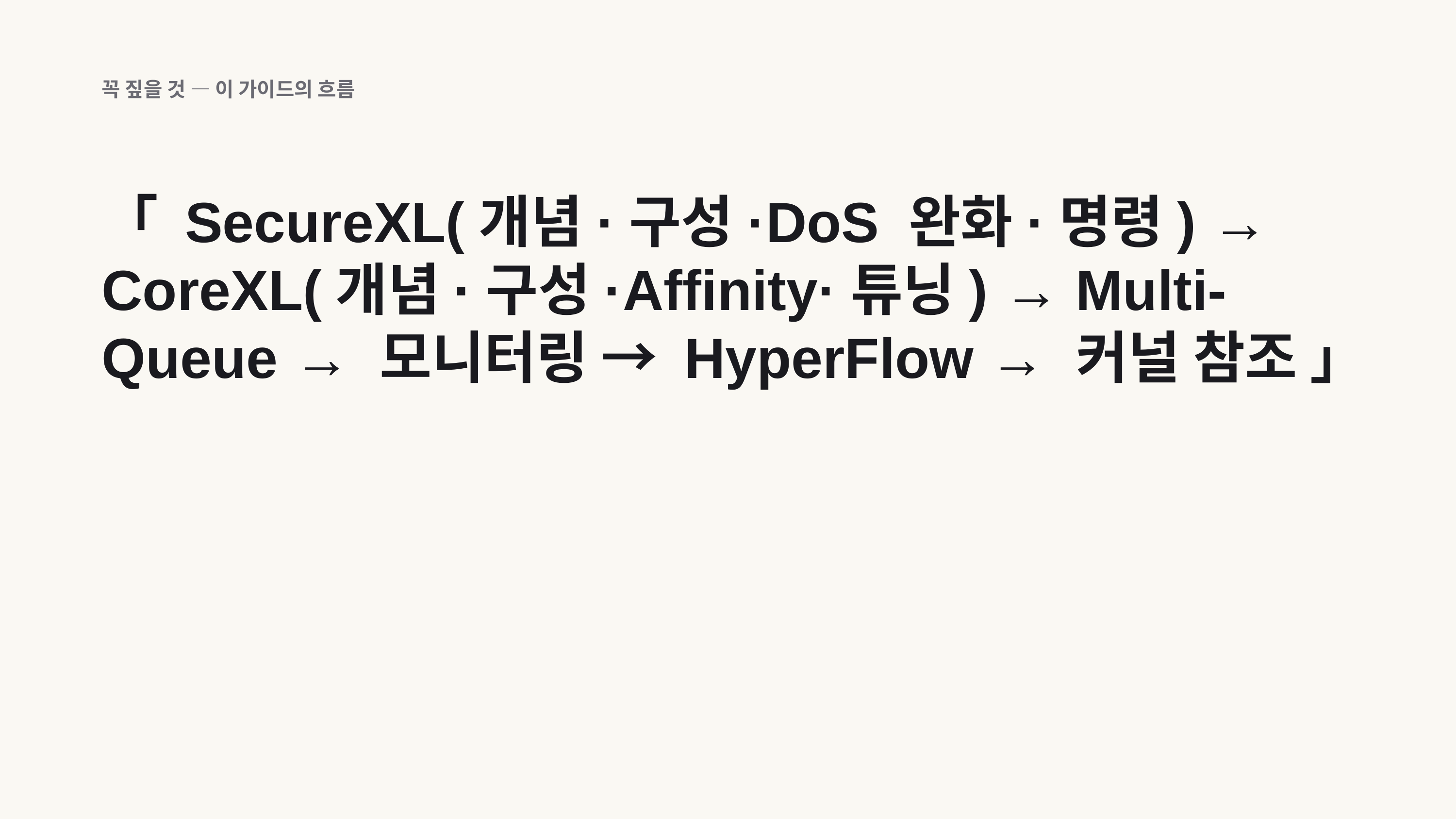

꼭 짚을 것 — 이 가이드의 흐름
「 SecureXL(개념·구성·DoS 완화·명령) → CoreXL(개념·구성·Affinity·튜닝) → Multi-Queue → 모니터링 → HyperFlow → 커널 참조 」